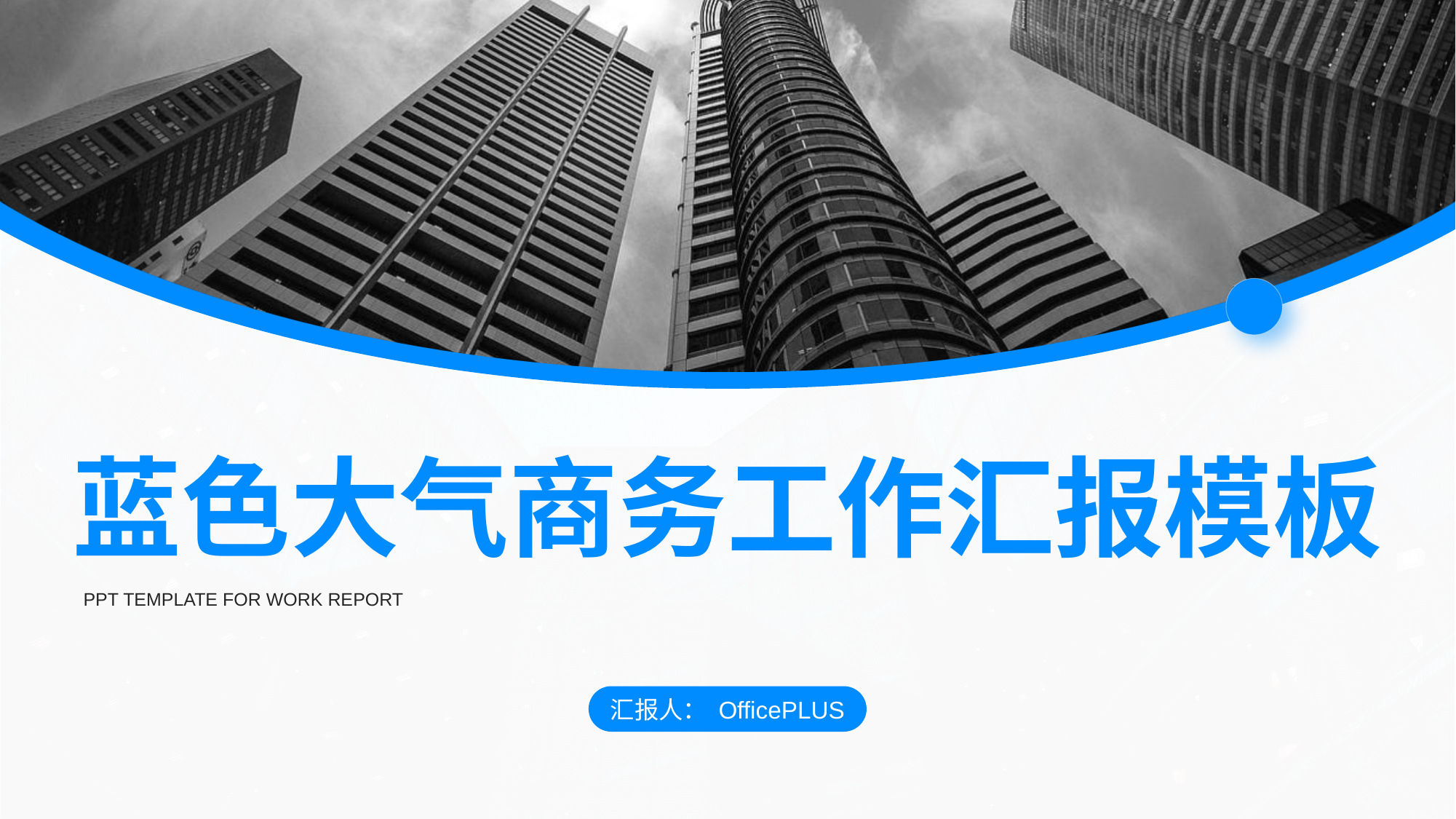

蓝色大气商务工作汇报模板
PPT TEMPLATE FOR WORK REPORT
汇报人： OfficePLUS